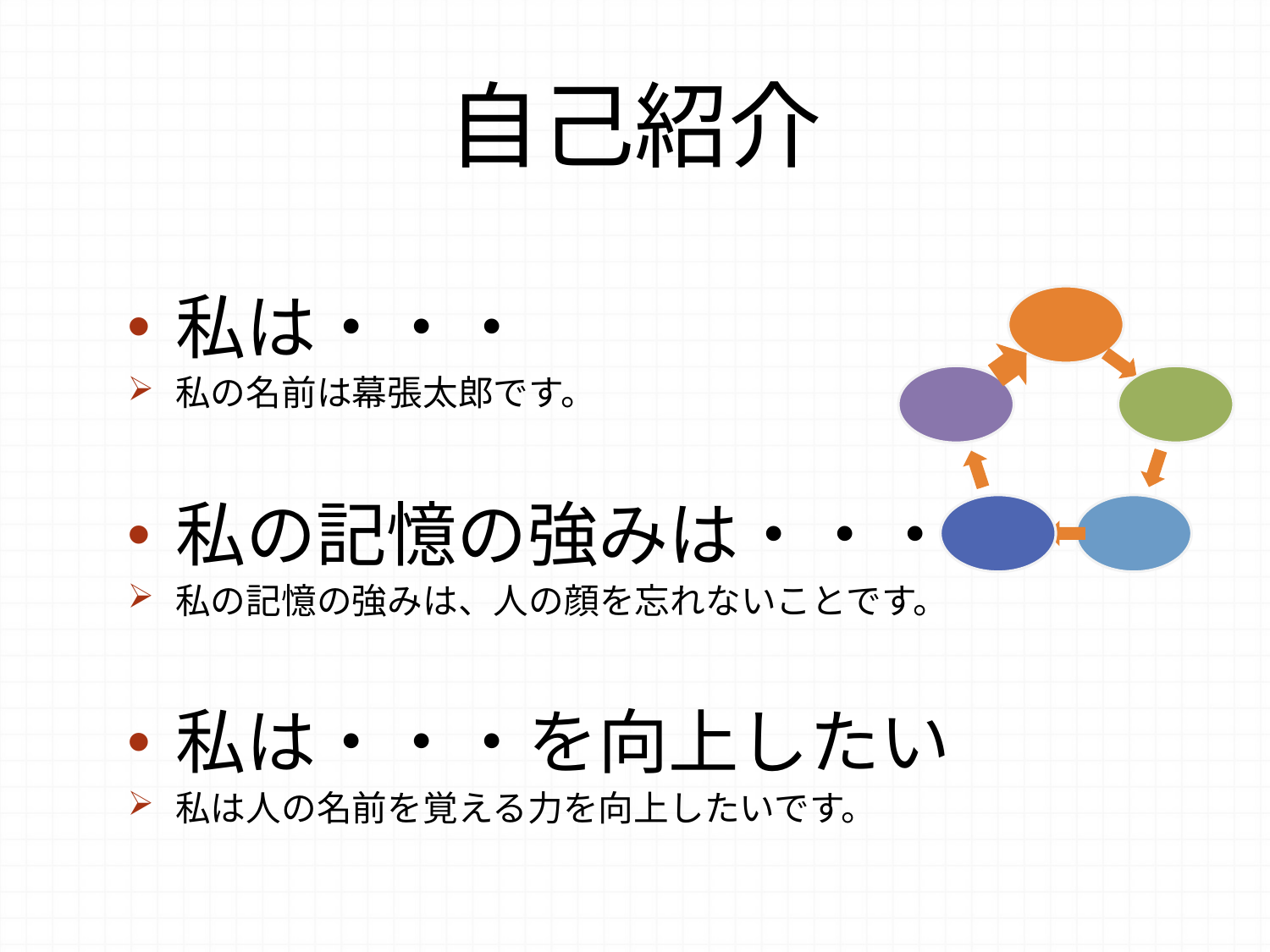

# 自己紹介
私は・・・
私の名前は幕張太郎です。

私の記憶の強みは・・・
私の記憶の強みは、人の顔を忘れないことです。

私は・・・を向上したい
私は人の名前を覚える力を向上したいです。

8